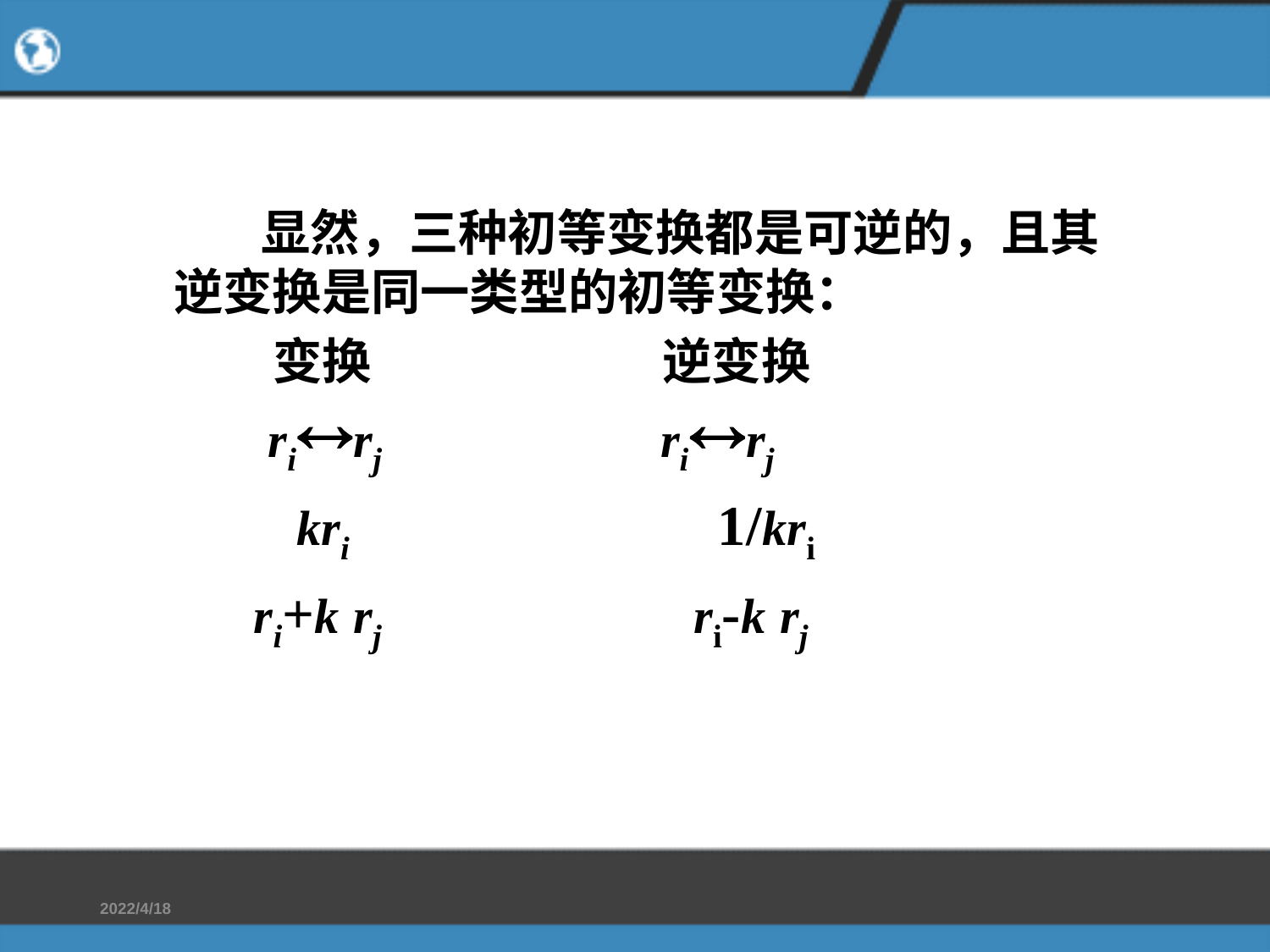

显然，三种初等变换都是可逆的，且其逆变换是同一类型的初等变换：
            变换                          逆变换
          ri↔rj                                 ri↔rj
            kri                          1/kri
         ri+k rj                      ri-k rj
2022/4/18